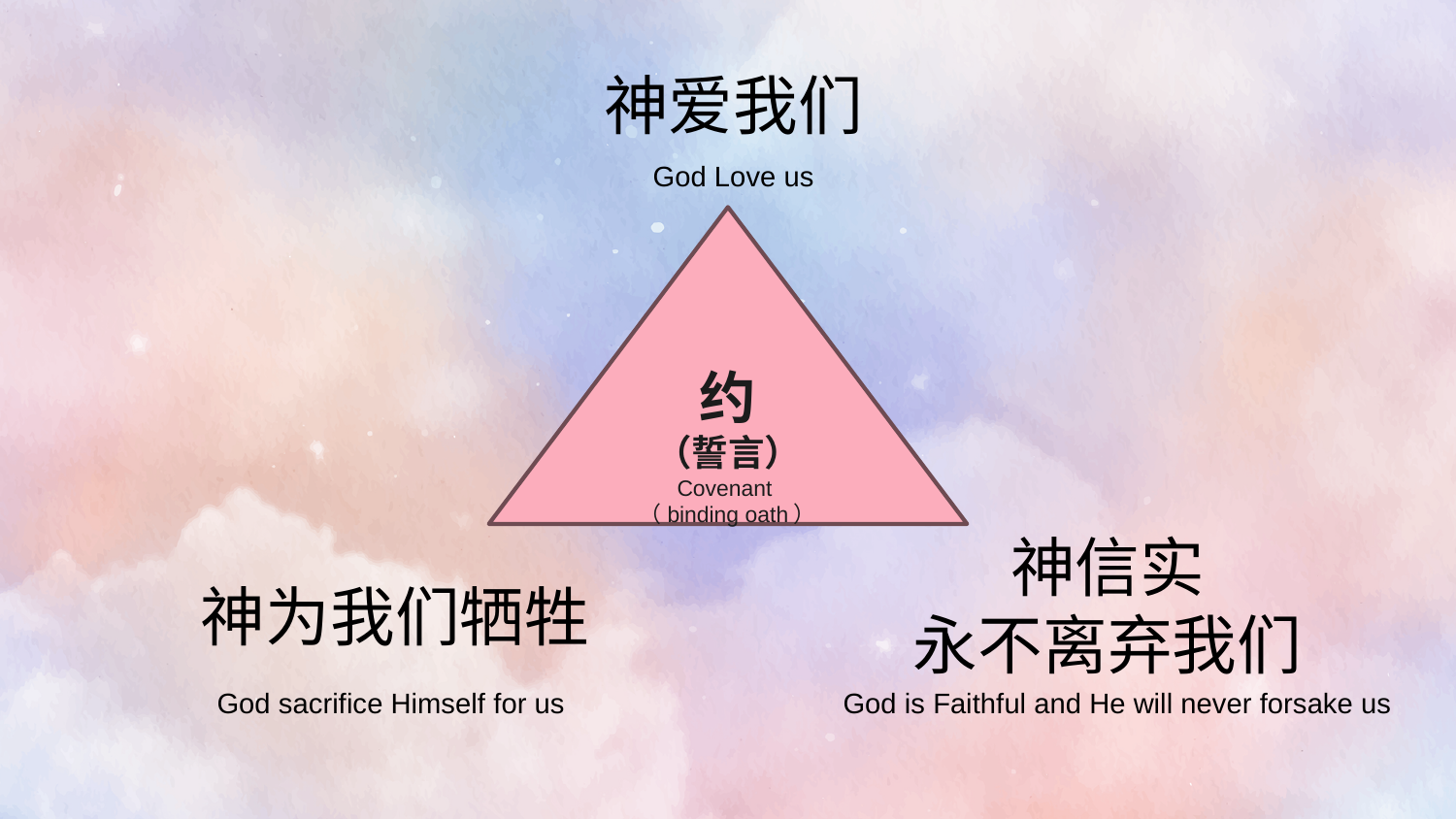

神爱我们
God Love us
约
（誓言）
Covenant
（binding oath）
神信实
永不离弃我们
神为我们牺牲
God sacrifice Himself for us
God is Faithful and He will never forsake us